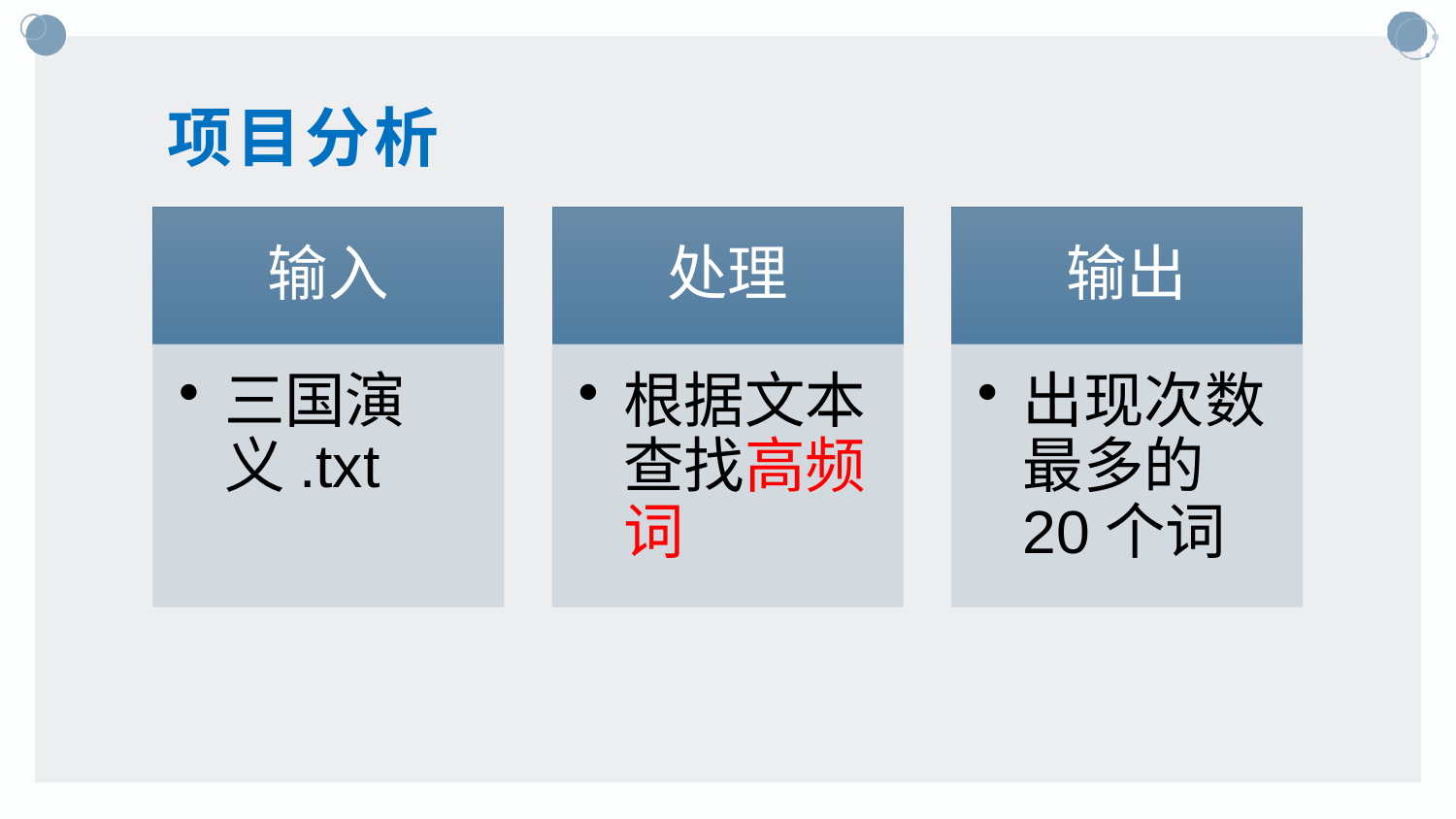

# 项目分析
输入
三国演义.txt
处理
根据文本查找高频词
输出
出现次数最多的20个词